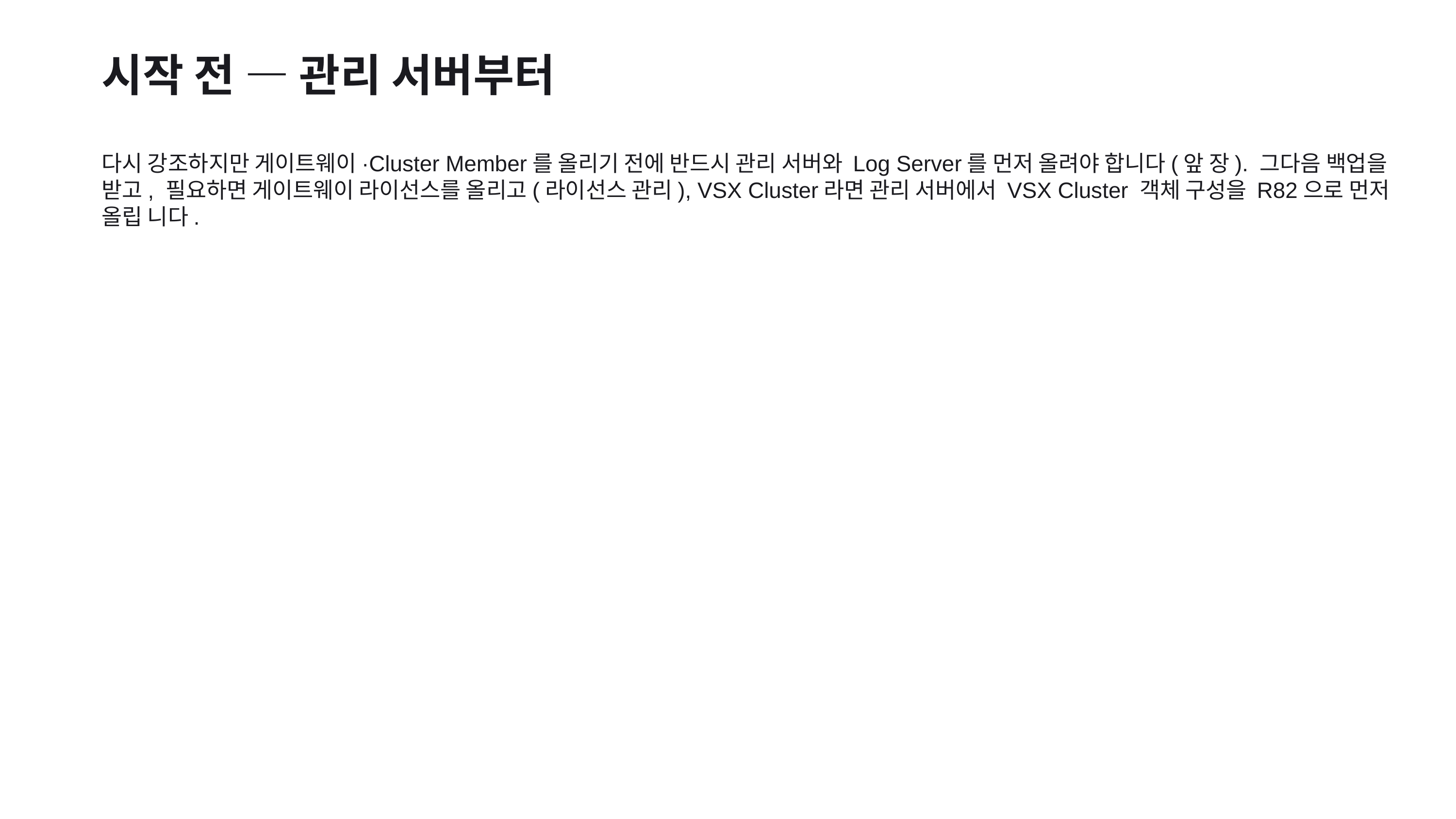

시작 전 — 관리 서버부터
다시 강조하지만 게이트웨이·Cluster Member를 올리기 전에 반드시 관리 서버와 Log Server를 먼저 올려야 합니다(앞 장). 그다음 백업을 받고, 필요하면 게이트웨이 라이선스를 올리고(라이선스 관리), VSX Cluster라면 관리 서버에서 VSX Cluster 객체 구성을 R82으로 먼저 올립 니다.